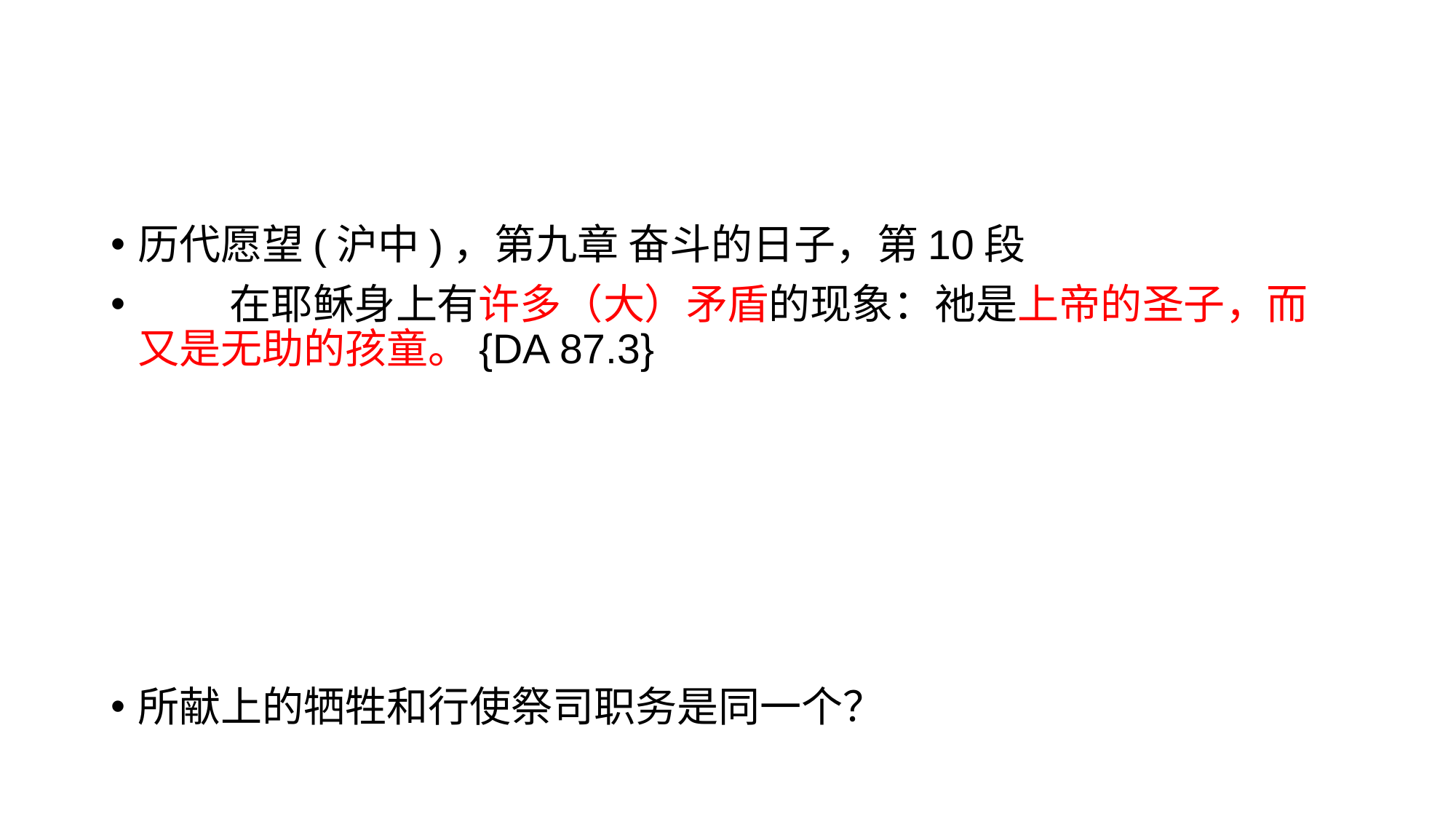

#
历代愿望(沪中)，第九章 奋斗的日子，第10段
　　 在耶稣身上有许多（大）矛盾的现象：祂是上帝的圣子，而又是无助的孩童。{DA 87.3}

所献上的牺牲和行使祭司职务是同一个？